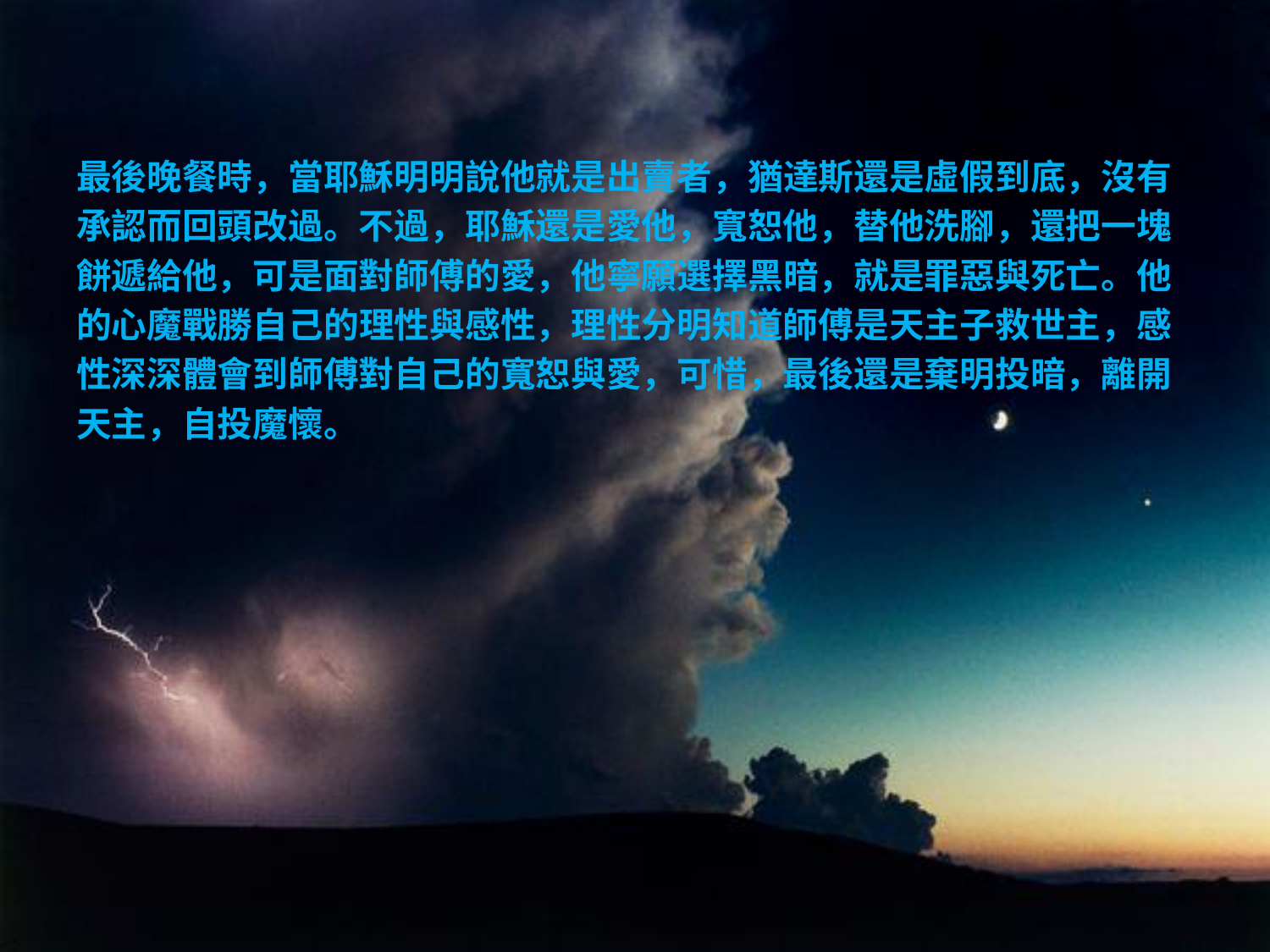

最後晚餐時，當耶穌明明說他就是出賣者，猶達斯還是虛假到底，沒有
承認而回頭改過。不過，耶穌還是愛他，寬恕他，替他洗腳，還把一塊
餅遞給他，可是面對師傅的愛，他寧願選擇黑暗，就是罪惡與死亡。他
的心魔戰勝自己的理性與感性，理性分明知道師傅是天主子救世主，感
性深深體會到師傅對自己的寬恕與愛，可惜，最後還是棄明投暗，離開
天主，自投魔懷。